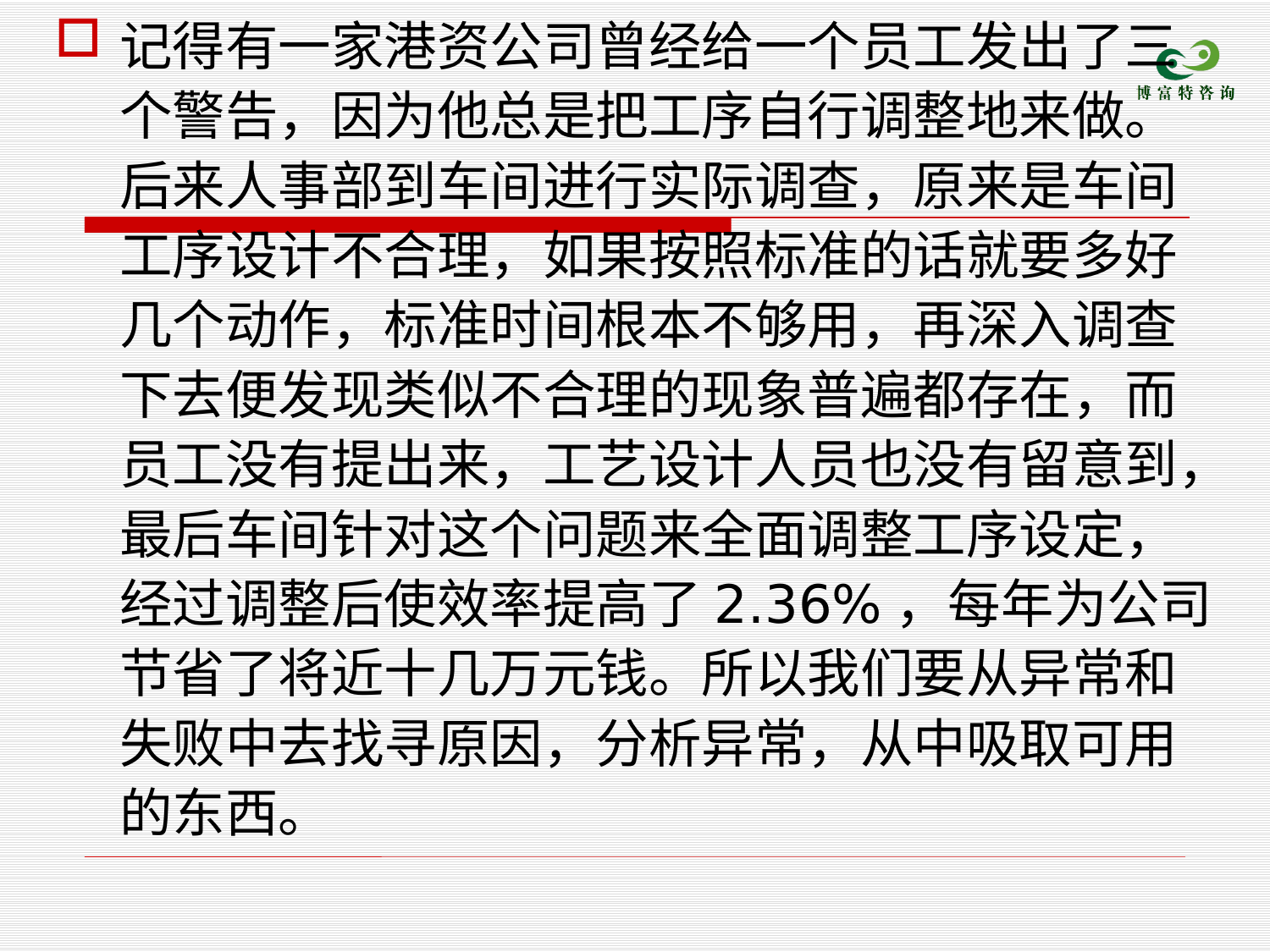

记得有一家港资公司曾经给一个员工发出了三个警告，因为他总是把工序自行调整地来做。后来人事部到车间进行实际调查，原来是车间工序设计不合理，如果按照标准的话就要多好几个动作，标准时间根本不够用，再深入调查下去便发现类似不合理的现象普遍都存在，而员工没有提出来，工艺设计人员也没有留意到，最后车间针对这个问题来全面调整工序设定，经过调整后使效率提高了2.36%，每年为公司节省了将近十几万元钱。所以我们要从异常和失败中去找寻原因，分析异常，从中吸取可用的东西。
670